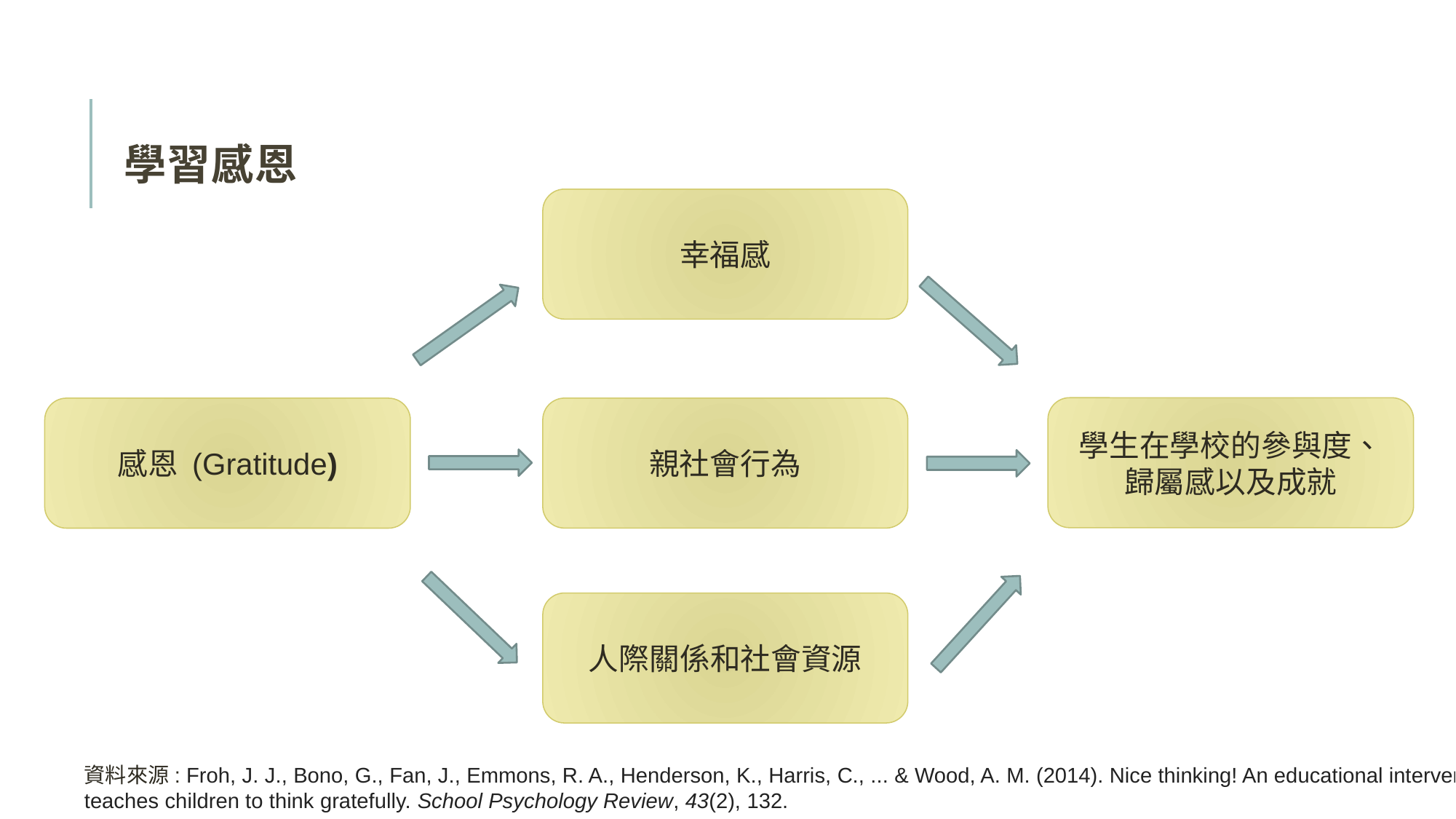

學習感恩
幸福感

學生在學校的參與度、歸屬感以及成就
感恩 (Gratitude)
親社會行為

人際關係和社會資源

資料來源: Froh, J. J., Bono, G., Fan, J., Emmons, R. A., Henderson, K., Harris, C., ... & Wood, A. M. (2014). Nice thinking! An educational intervention that
teaches children to think gratefully. School Psychology Review, 43(2), 132.